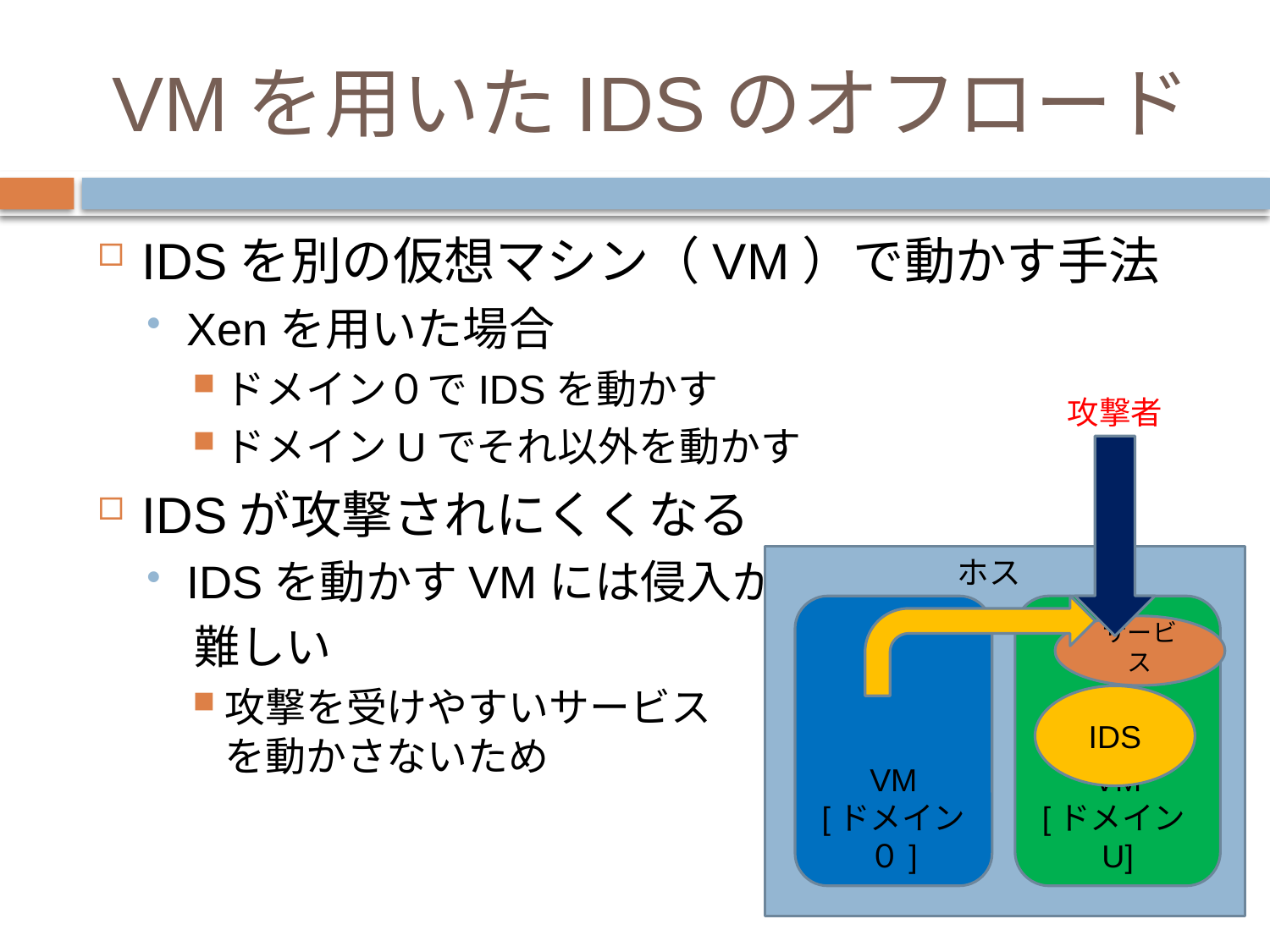

# VMを用いたIDSのオフロード
IDSを別の仮想マシン（VM）で動かす手法
Xenを用いた場合
ドメイン０でIDSを動かす
ドメインUでそれ以外を動かす
IDSが攻撃されにくくなる
IDSを動かすVMには侵入が
　難しい
攻撃を受けやすいサービス
を動かさないため

攻撃者

ホスト

VM
[ドメイン０]

VM
[ドメインU]

サービス

IDS